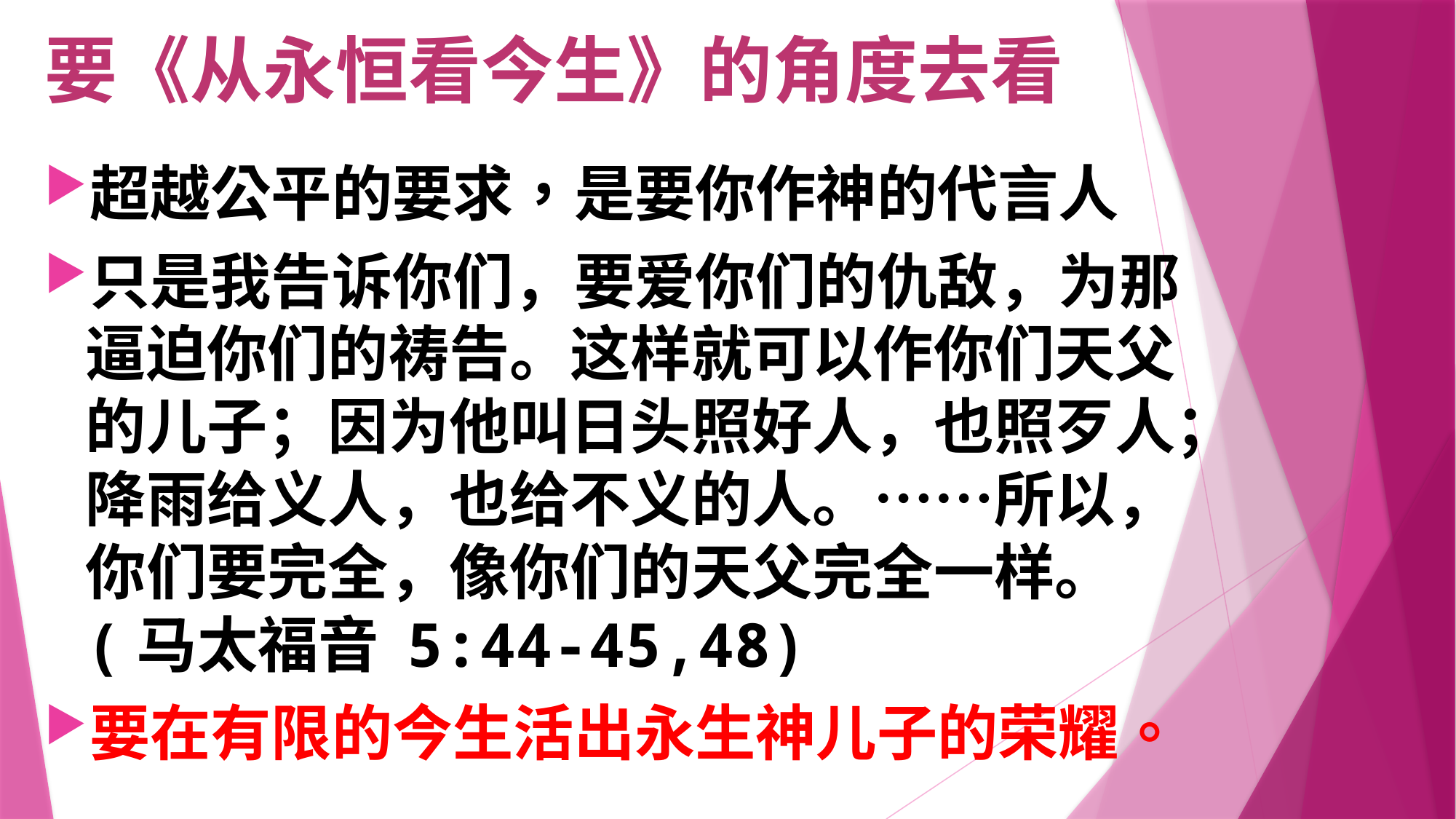

# 要《从永恒看今生》的角度去看
超越公平的要求，是要你作神的代言人
只是我告诉你们，要爱你们的仇敌，为那逼迫你们的祷告。这样就可以作你们天父的儿子；因为他叫日头照好人，也照歹人；降雨给义人，也给不义的人。……所以，你们要完全，像你们的天父完全一样。 (马太福音 5:44-45,48)
要在有限的今生活出永生神儿子的荣耀。